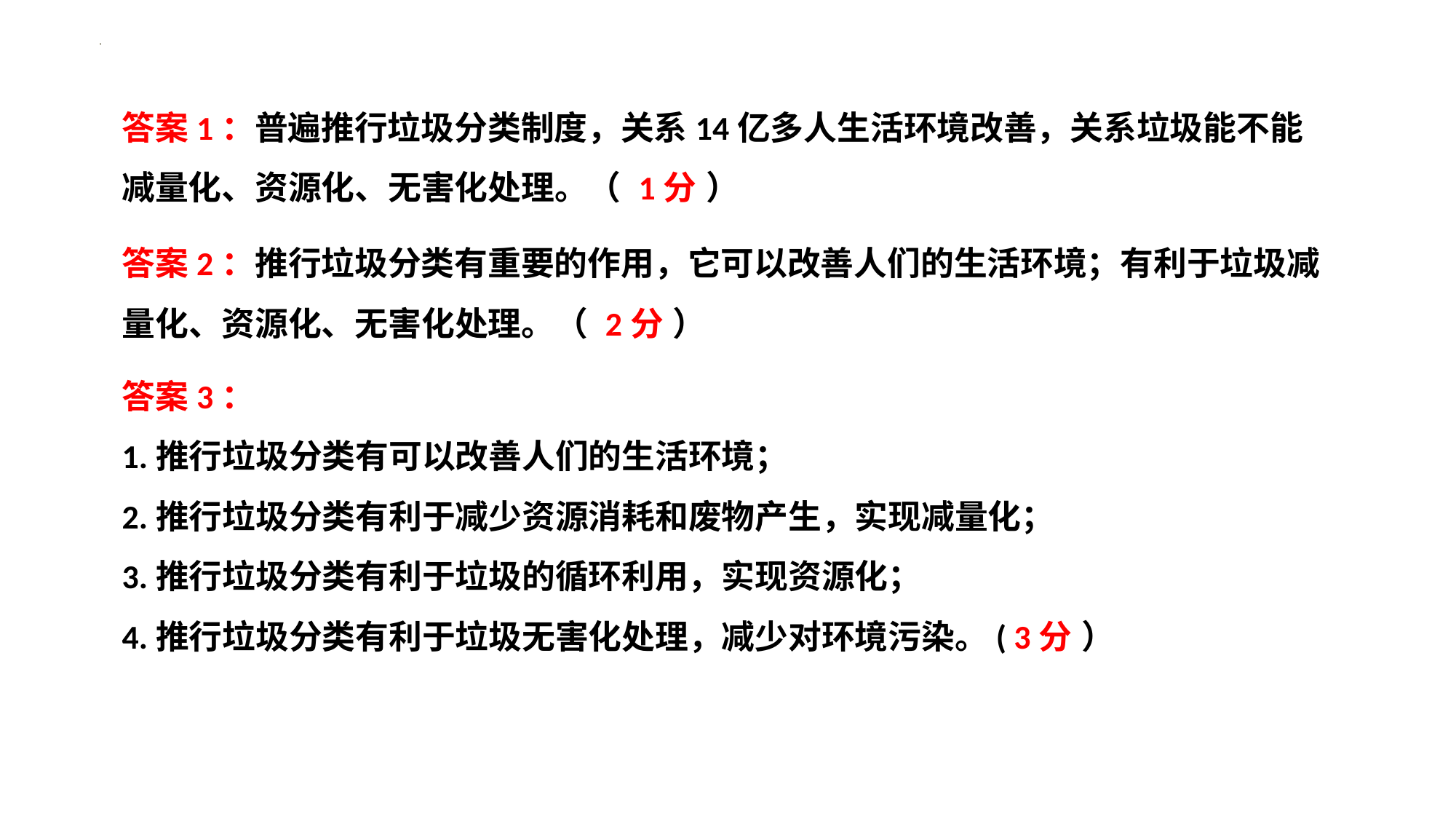

答案1：普遍推行垃圾分类制度，关系14亿多人生活环境改善，关系垃圾能不能减量化、资源化、无害化处理。（ 1分 ）
答案2：推行垃圾分类有重要的作用，它可以改善人们的生活环境；有利于垃圾减量化、资源化、无害化处理。（ 2分 ）
答案3：
1.推行垃圾分类有可以改善人们的生活环境；
2.推行垃圾分类有利于减少资源消耗和废物产生，实现减量化；
3.推行垃圾分类有利于垃圾的循环利用，实现资源化；
4.推行垃圾分类有利于垃圾无害化处理，减少对环境污染。( 3分 ）